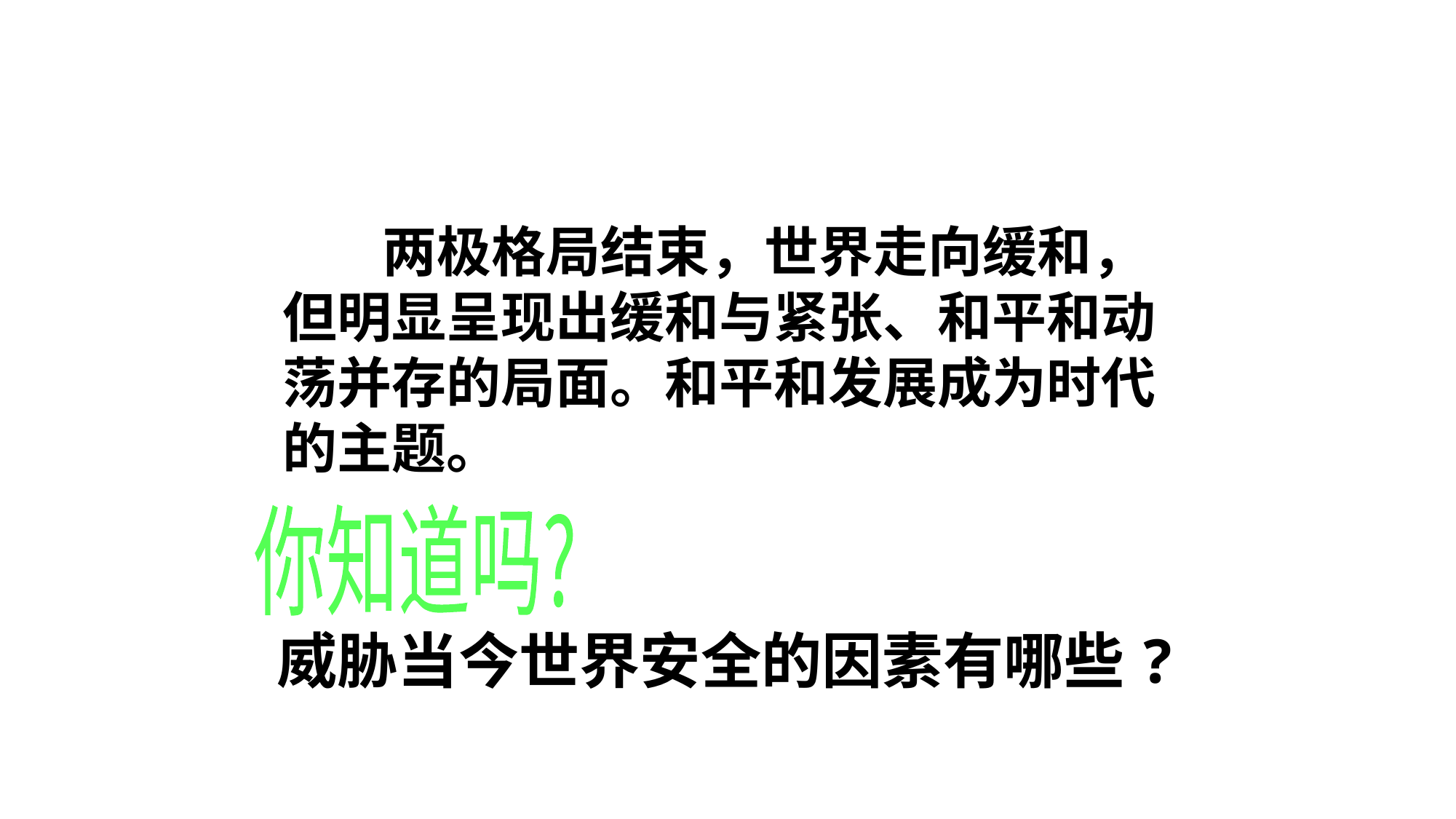

两极格局结束，世界走向缓和，但明显呈现出缓和与紧张、和平和动荡并存的局面。和平和发展成为时代的主题。
你知道吗?
威胁当今世界安全的因素有哪些?